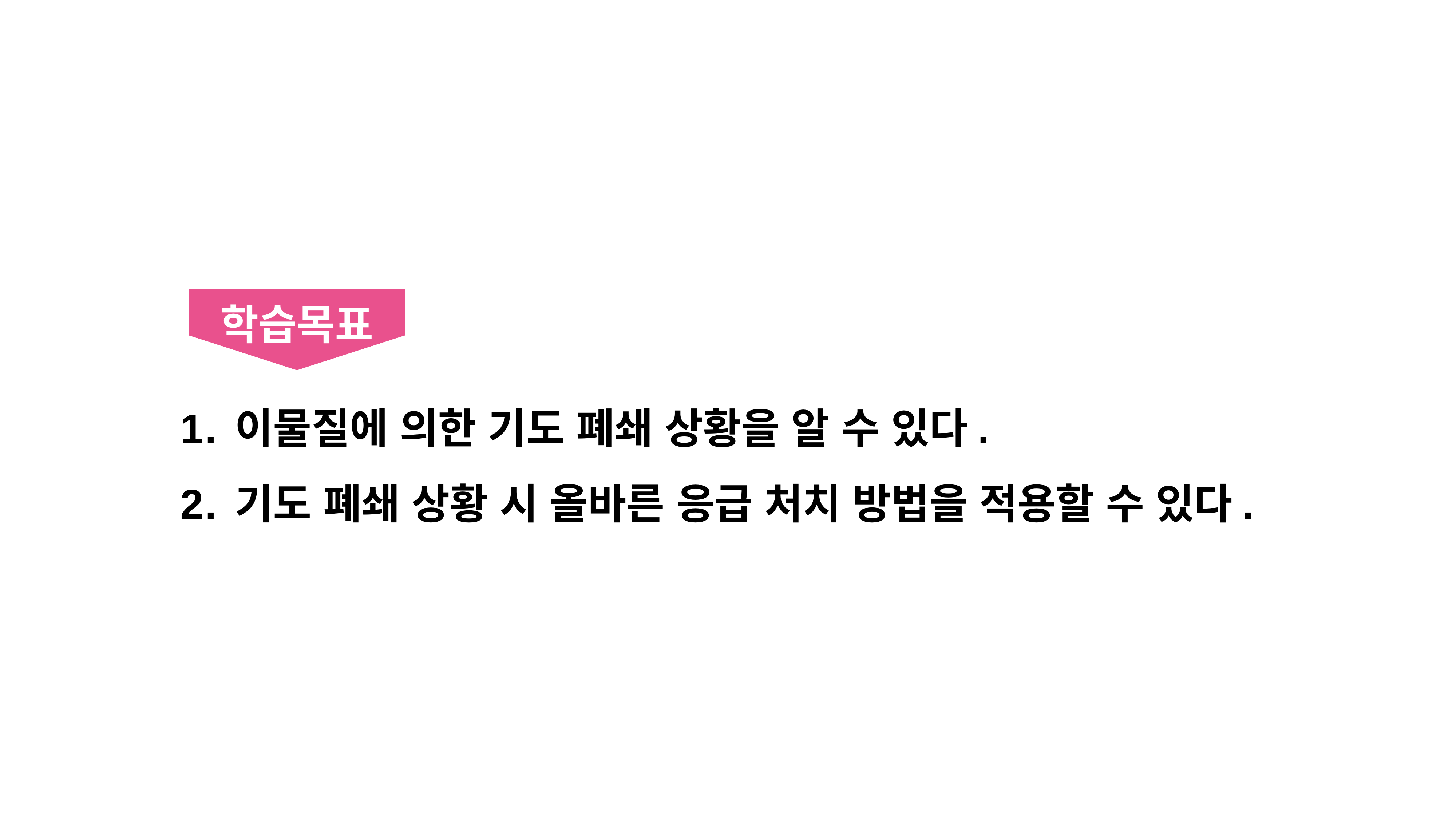

학습목표
이물질에 의한 기도 폐쇄 상황을 알 수 있다.
기도 폐쇄 상황 시 올바른 응급 처치 방법을 적용할 수 있다.